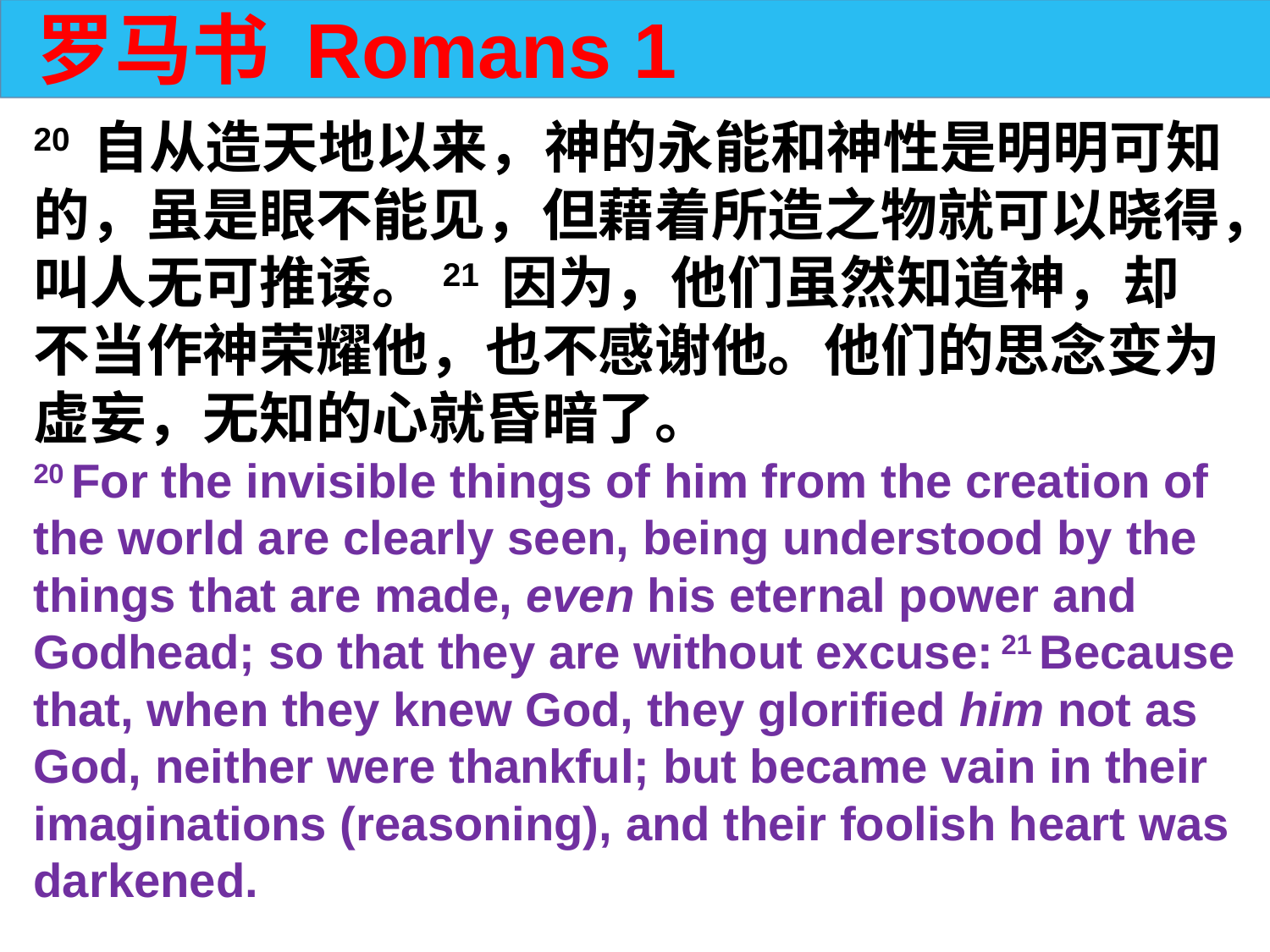

罗马书 Romans 1
20 自从造天地以来，神的永能和神性是明明可知的，虽是眼不能见，但藉着所造之物就可以晓得，叫人无可推诿。21 因为，他们虽然知道神，却不当作神荣耀他，也不感谢他。他们的思念变为虚妄，无知的心就昏暗了。
20 For the invisible things of him from the creation of the world are clearly seen, being understood by the things that are made, even his eternal power and Godhead; so that they are without excuse: 21 Because that, when they knew God, they glorified him not as God, neither were thankful; but became vain in their imaginations (reasoning), and their foolish heart was darkened.